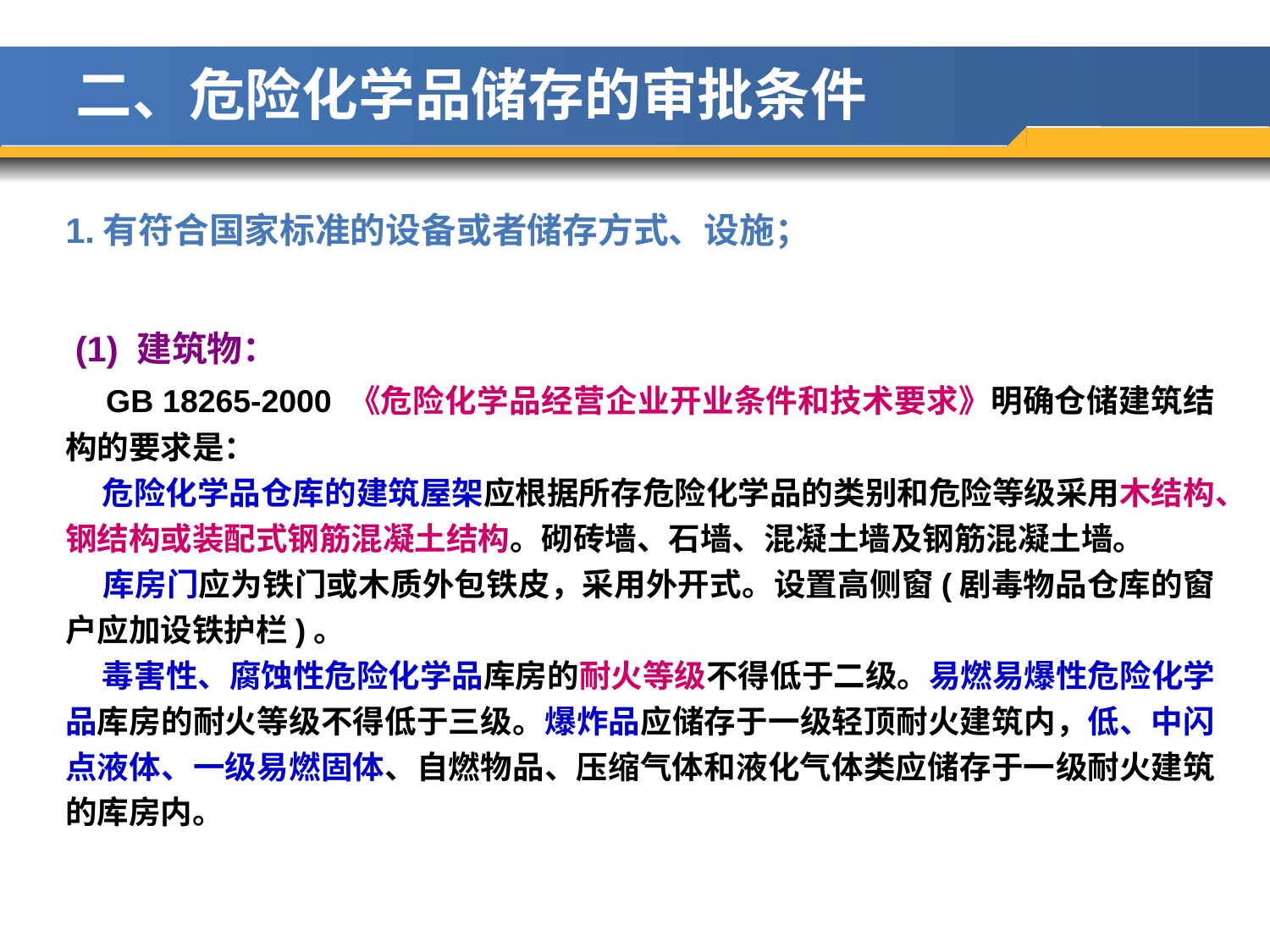

二、危险化学品储存的审批条件

1.有符合国家标准的设备或者储存方式、设施；

 (1) 建筑物：
    GB 18265-2000 《危险化学品经营企业开业条件和技术要求》明确仓储建筑结构的要求是：
    危险化学品仓库的建筑屋架应根据所存危险化学品的类别和危险等级采用木结构、钢结构或装配式钢筋混凝土结构。砌砖墙、石墙、混凝土墙及钢筋混凝土墙。
    库房门应为铁门或木质外包铁皮，采用外开式。设置高侧窗(剧毒物品仓库的窗户应加设铁护栏)。
    毒害性、腐蚀性危险化学品库房的耐火等级不得低于二级。易燃易爆性危险化学品库房的耐火等级不得低于三级。爆炸品应储存于一级轻顶耐火建筑内，低、中闪点液体、一级易燃固体、自燃物品、压缩气体和液化气体类应储存于一级耐火建筑的库房内。